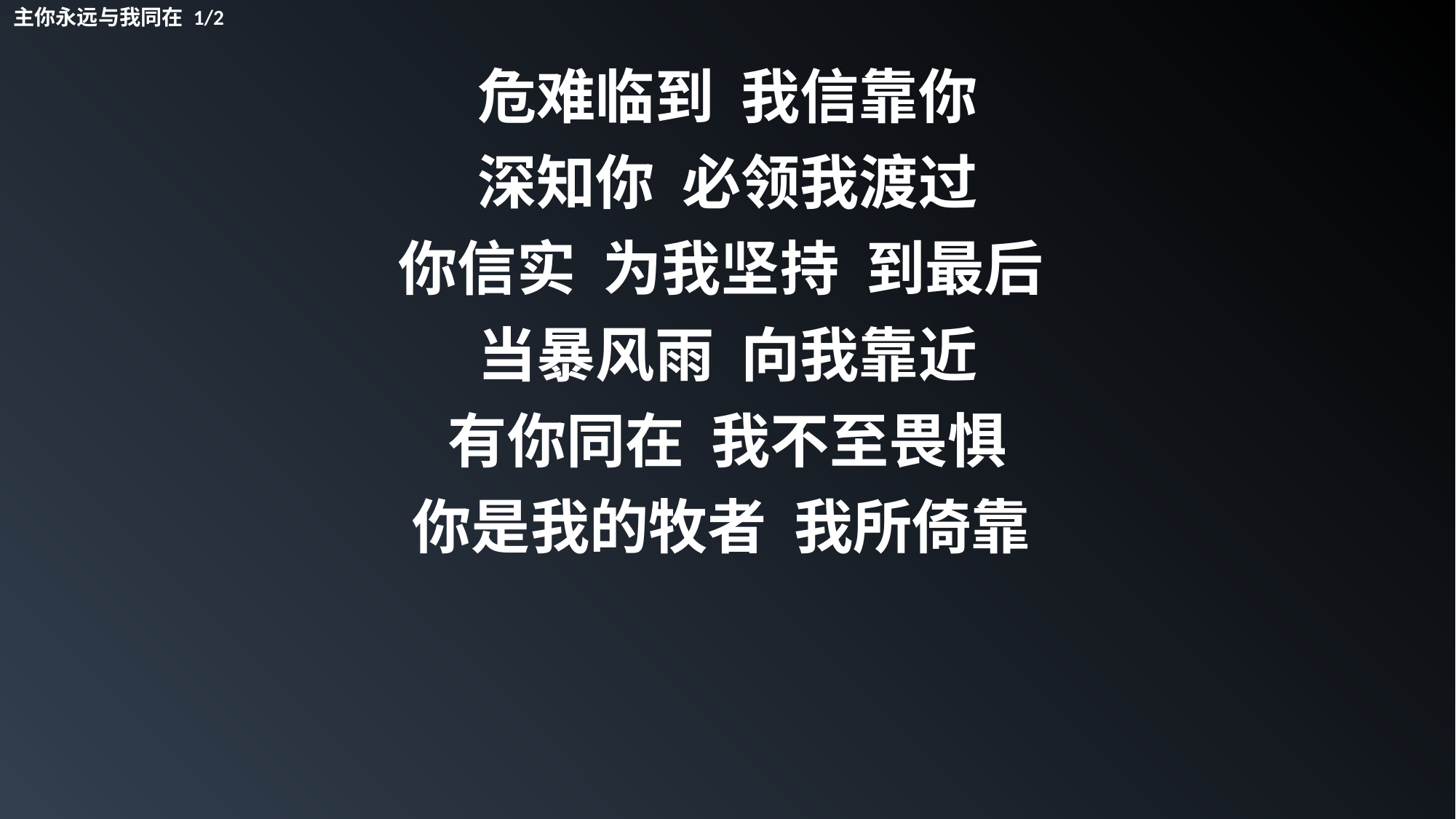

主你永远与我同在 1/2
危难临到  我信靠你
深知你  必领我渡过
你信实  为我坚持  到最后
当暴风雨  向我靠近
有你同在  我不至畏惧
你是我的牧者  我所倚靠